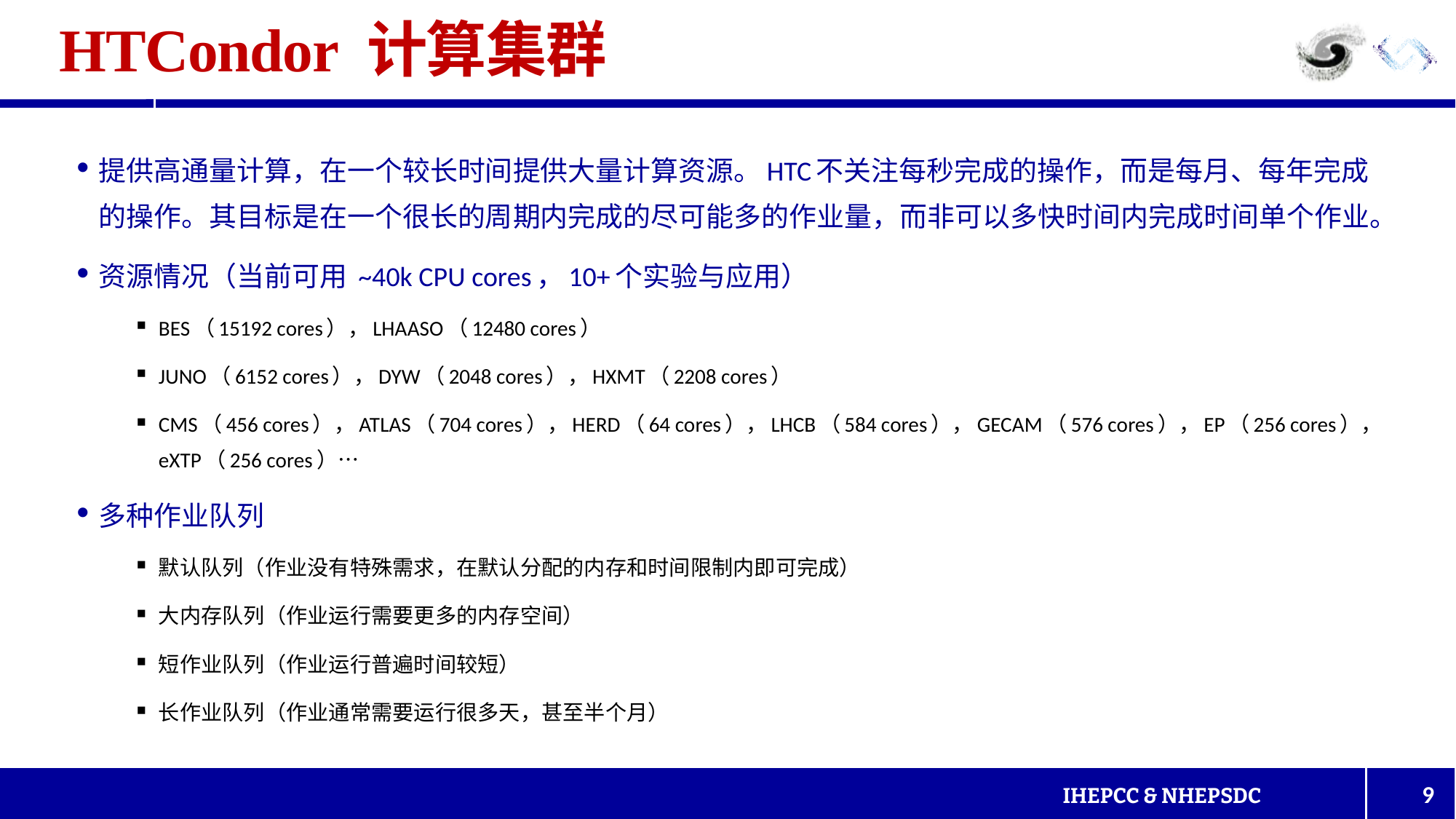

# HTCondor 计算集群
提供高通量计算，在一个较长时间提供大量计算资源。HTC不关注每秒完成的操作，而是每月、每年完成的操作。其目标是在一个很长的周期内完成的尽可能多的作业量，而非可以多快时间内完成时间单个作业。
资源情况（当前可用 ~40k CPU cores，10+个实验与应用）
BES（15192 cores），LHAASO（12480 cores）
JUNO（6152 cores），DYW（2048 cores），HXMT（2208 cores）
CMS（456 cores），ATLAS（704 cores），HERD（64 cores），LHCB（584 cores），GECAM（576 cores），EP（256 cores），eXTP（256 cores）…
多种作业队列
默认队列（作业没有特殊需求，在默认分配的内存和时间限制内即可完成）
大内存队列（作业运行需要更多的内存空间）
短作业队列（作业运行普遍时间较短）
长作业队列（作业通常需要运行很多天，甚至半个月）